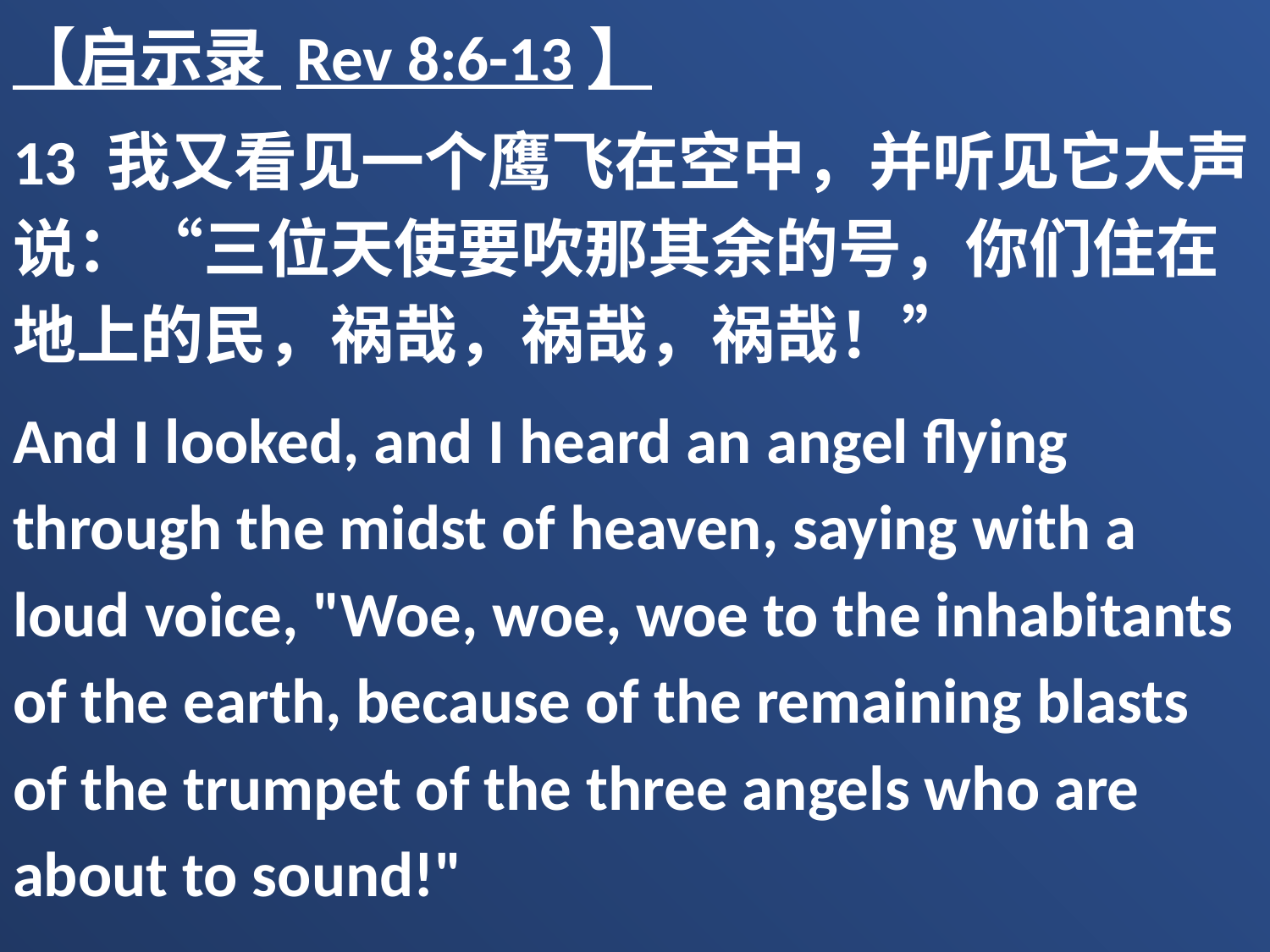

【启示录 Rev 8:6-13】
13 我又看见一个鹰飞在空中，并听见它大声说：“三位天使要吹那其余的号，你们住在地上的民，祸哉，祸哉，祸哉！”
And I looked, and I heard an angel flying through the midst of heaven, saying with a loud voice, "Woe, woe, woe to the inhabitants of the earth, because of the remaining blasts of the trumpet of the three angels who are about to sound!"